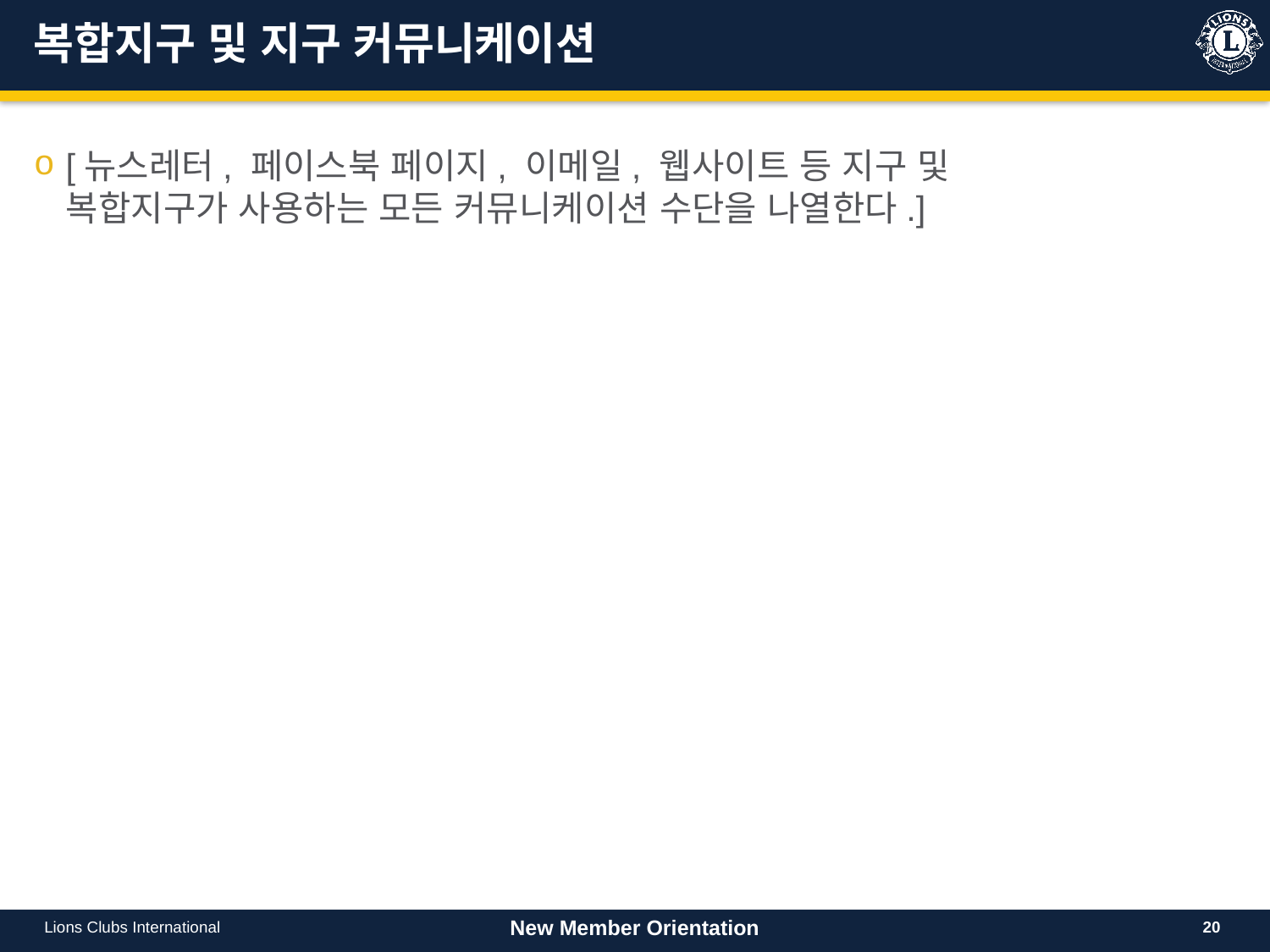

# 복합지구 및 지구 커뮤니케이션
[뉴스레터, 페이스북 페이지, 이메일, 웹사이트 등 지구 및 복합지구가 사용하는 모든 커뮤니케이션 수단을 나열한다.]